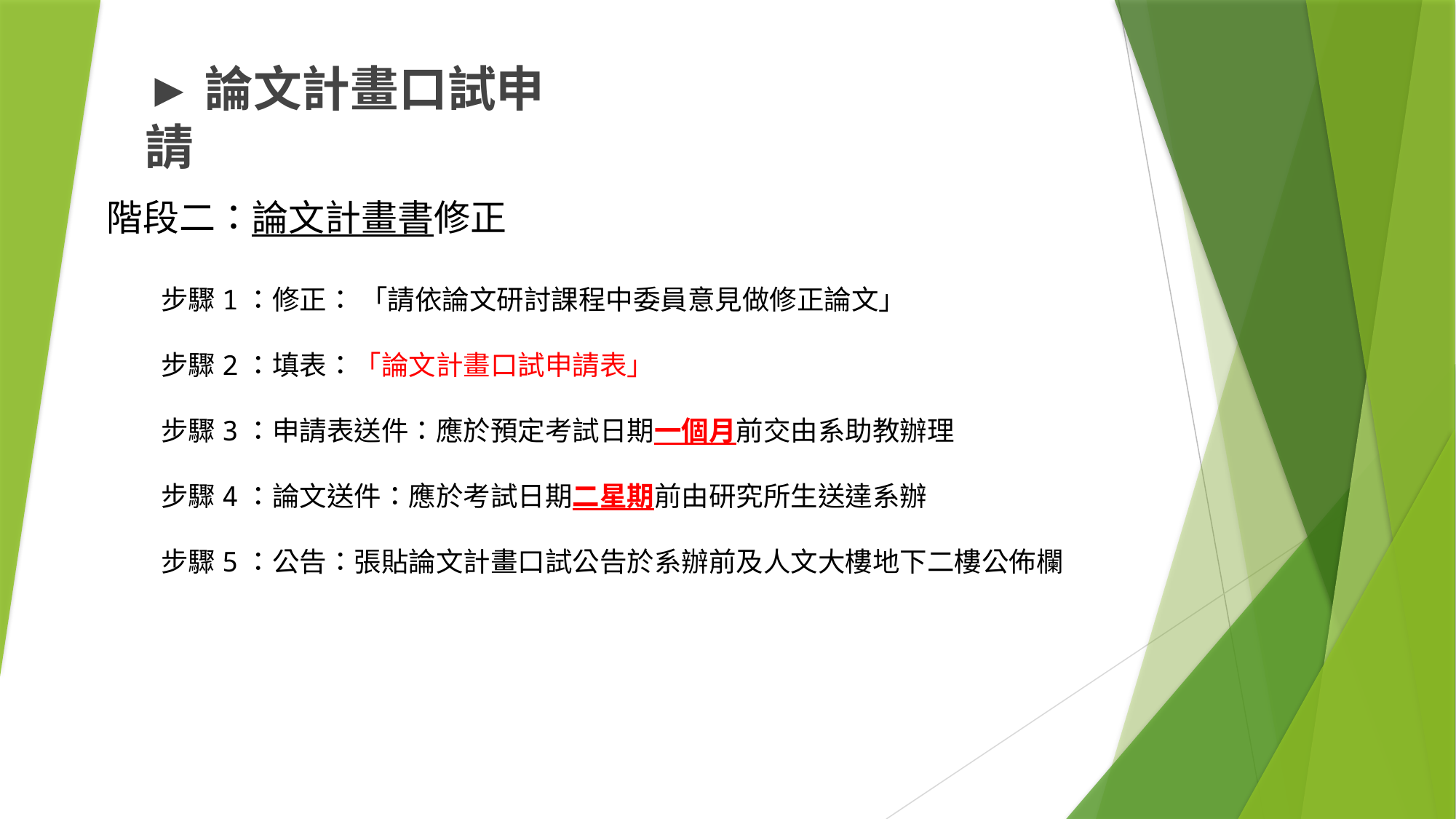

# ►論文計畫口試申請
階段二：論文計畫書修正

步驟1：修正： 「請依論文研討課程中委員意見做修正論文」

步驟2：填表：「論文計畫口試申請表」

步驟3：申請表送件：應於預定考試日期一個月前交由系助教辦理

步驟4：論文送件：應於考試日期二星期前由研究所生送達系辦

步驟5：公告：張貼論文計畫口試公告於系辦前及人文大樓地下二樓公佈欄

|  |  |  |
| --- | --- | --- |
|  |  |  |
|  |  |  |
|  |  |  |